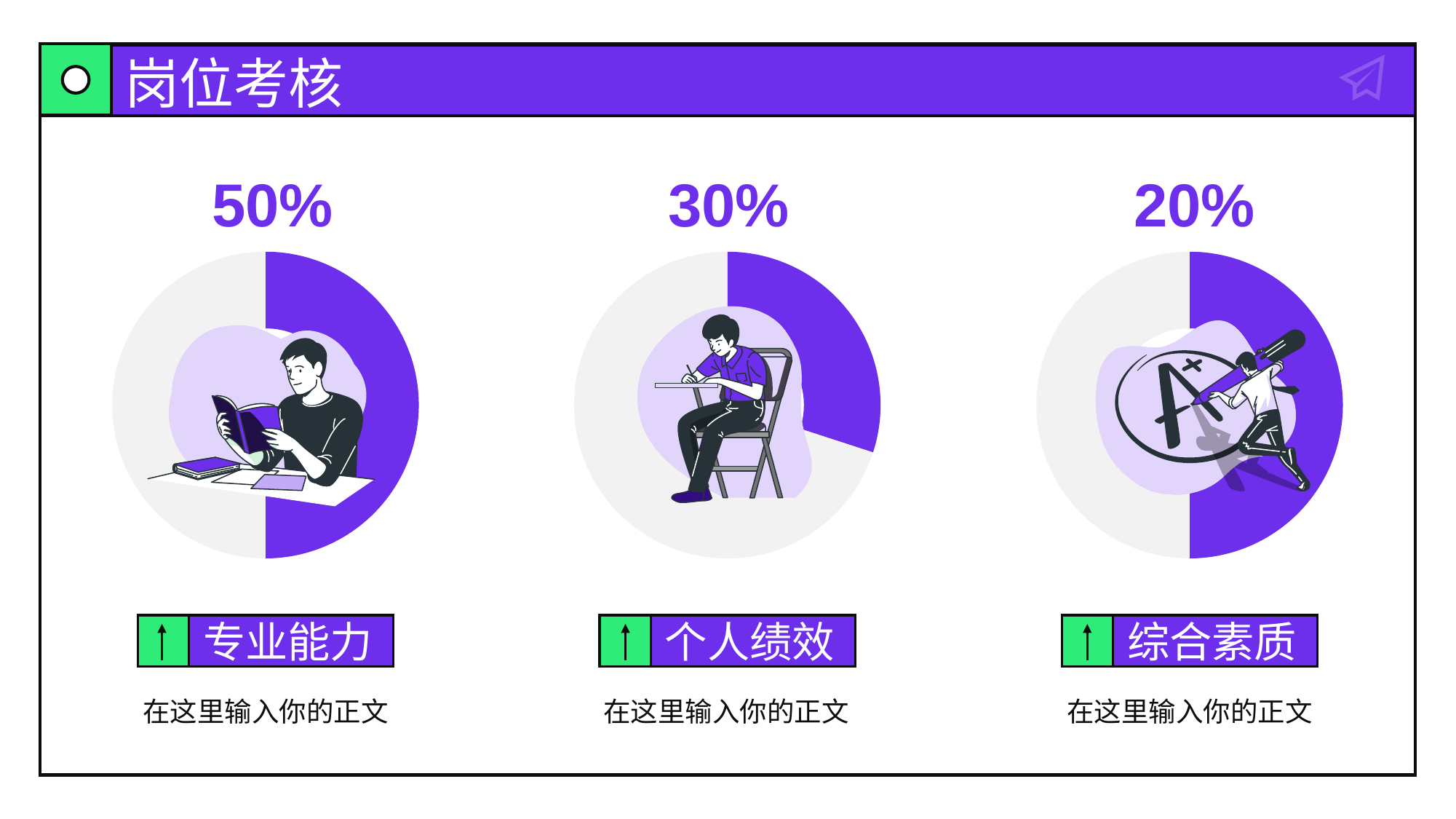

# 岗位考核

### Chart

| Category | 销售额 |
|---|---|
| 第一季度 | 50.0 |
| 第二季度 | 50.0 |

### Chart

| Category | 销售额 |
|---|---|
| 第一季度 | 30.0 |
| 第二季度 | 70.0 |

### Chart

| Category | 销售额 |
|---|---|
| 第一季度 | 50.0 |
| 第二季度 | 50.0 |
50%
30%
20%

专业能力

个人绩效

综合素质
在这里输入你的正文
在这里输入你的正文
在这里输入你的正文